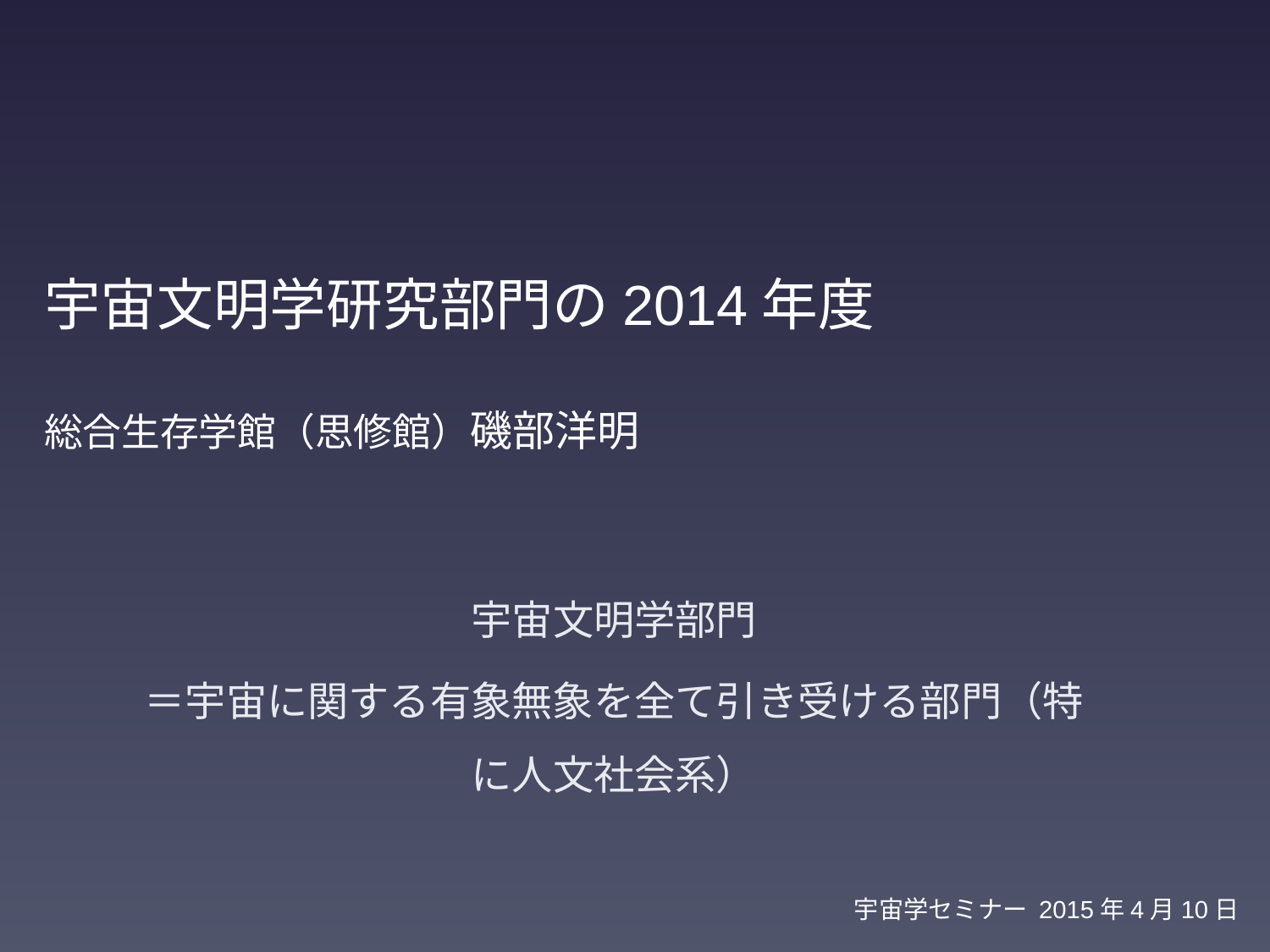

# 宇宙文明学研究部門の2014年度 総合生存学館（思修館）磯部洋明
宇宙文明学部門
＝宇宙に関する有象無象を全て引き受ける部門（特に人文社会系）
宇宙学セミナー 2015年4月10日